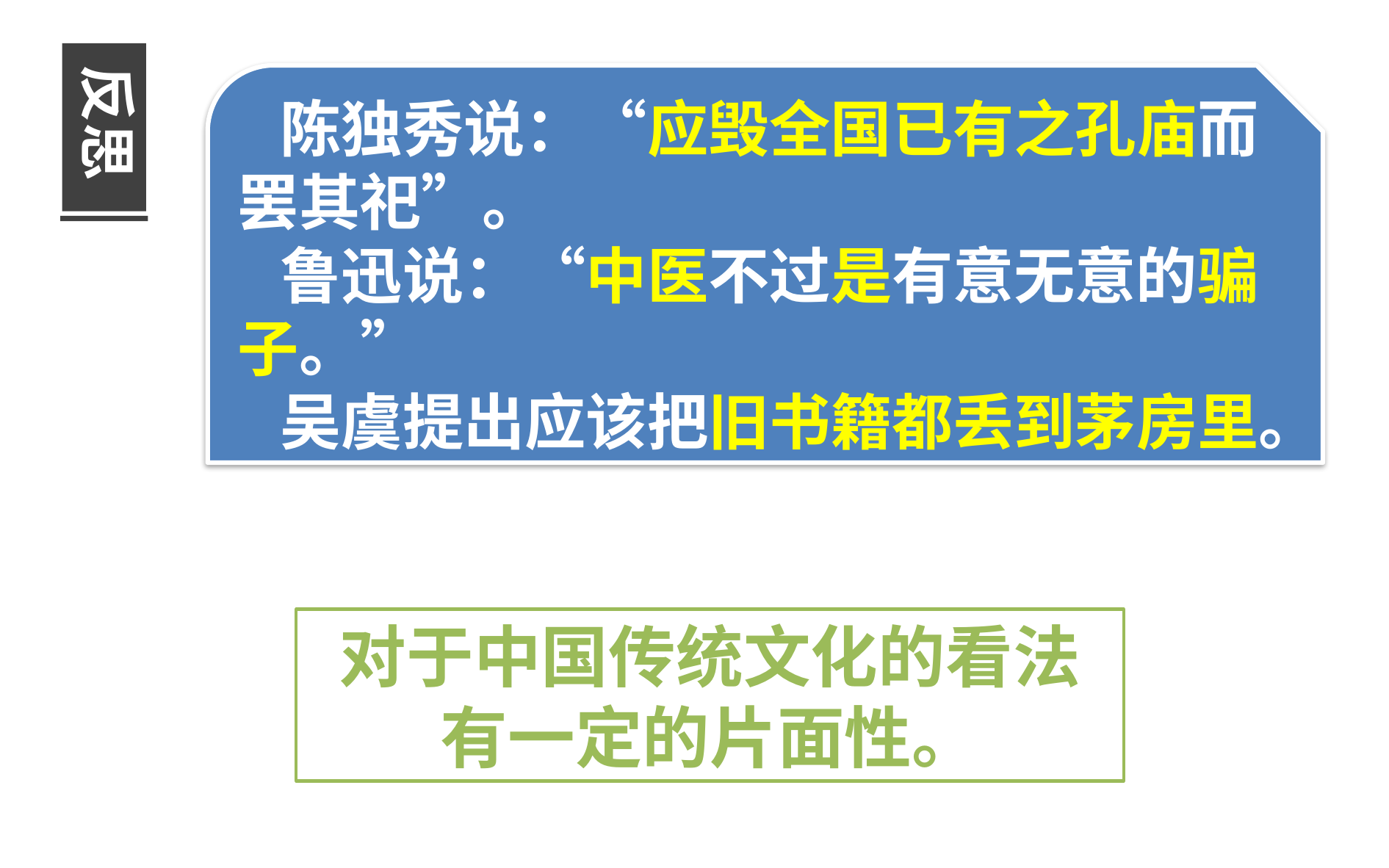

反思

  陈独秀说：“应毁全国已有之孔庙而罢其祀”。
  鲁迅说：“中医不过是有意无意的骗子。”
  吴虞提出应该把旧书籍都丢到茅房里。
对于中国传统文化的看法有一定的片面性。